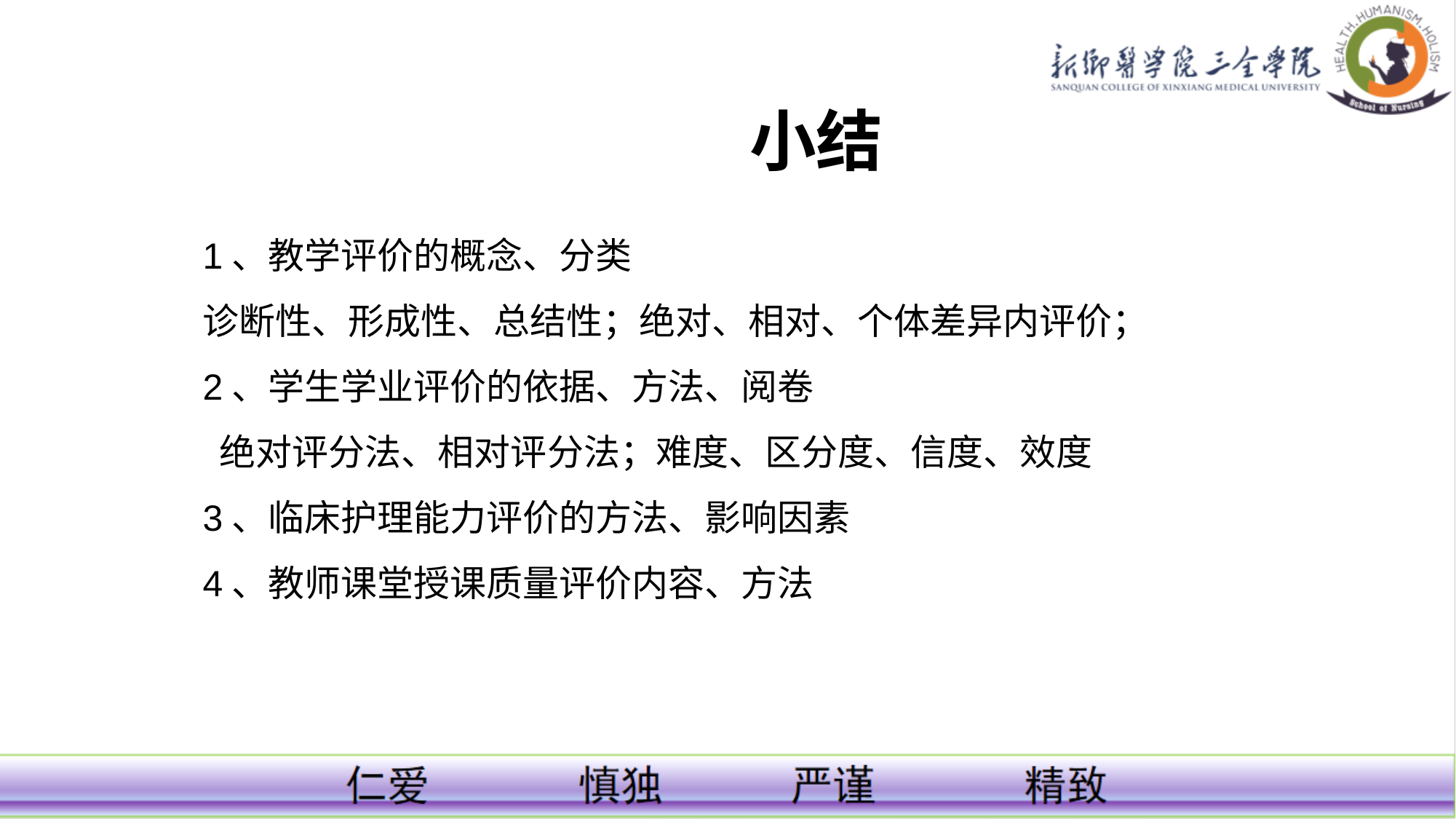

# 小结
1、教学评价的概念、分类
诊断性、形成性、总结性；绝对、相对、个体差异内评价；
2、学生学业评价的依据、方法、阅卷
 绝对评分法、相对评分法；难度、区分度、信度、效度
3、临床护理能力评价的方法、影响因素
4、教师课堂授课质量评价内容、方法